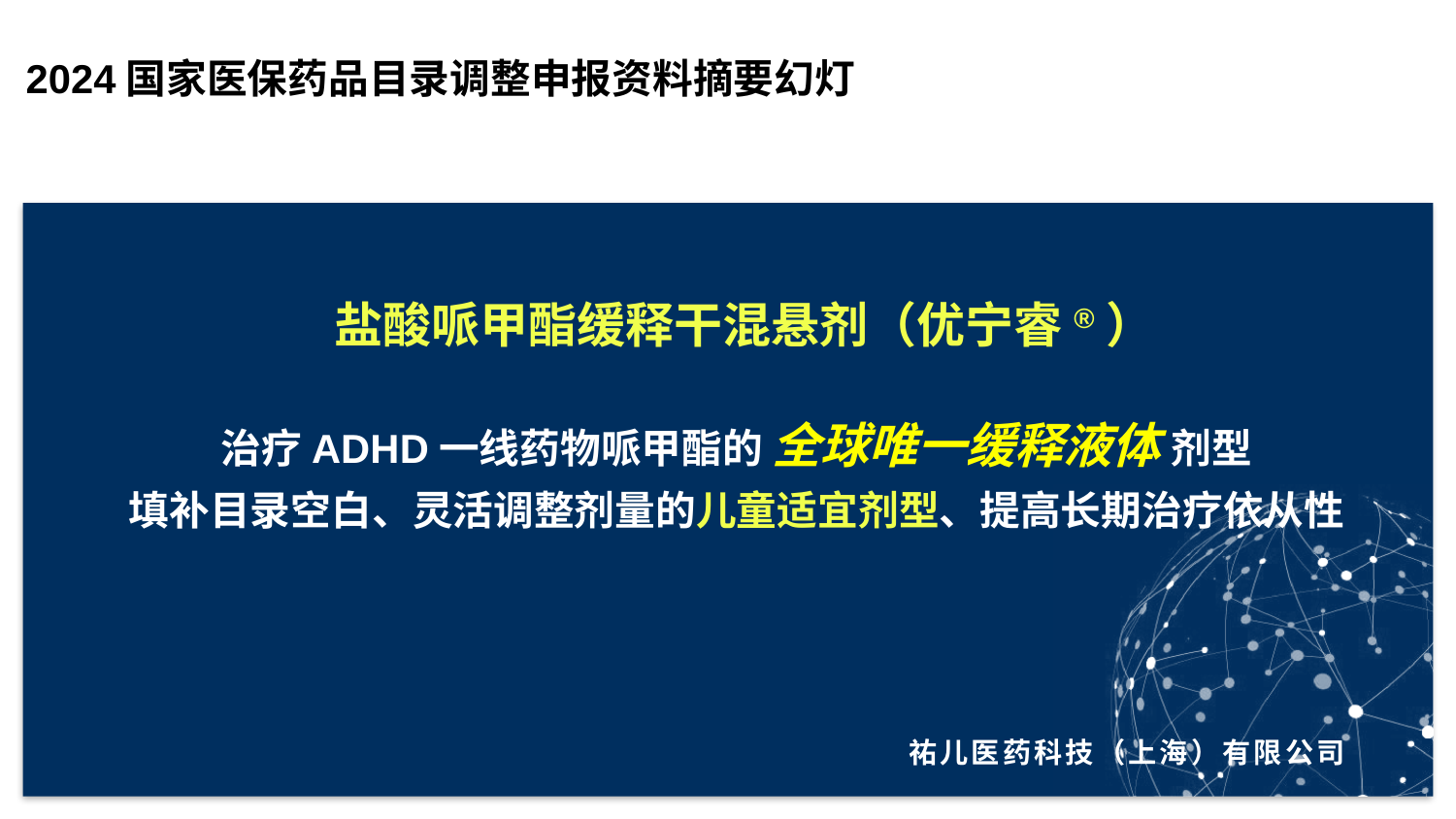

2024国家医保药品目录调整申报资料摘要幻灯

# 盐酸哌甲酯缓释干混悬剂（优宁睿®）
治疗ADHD一线药物哌甲酯的 全球唯一缓释液体 剂型
填补目录空白、灵活调整剂量的儿童适宜剂型、提高长期治疗依从性
祐儿医药科技（上海）有限公司